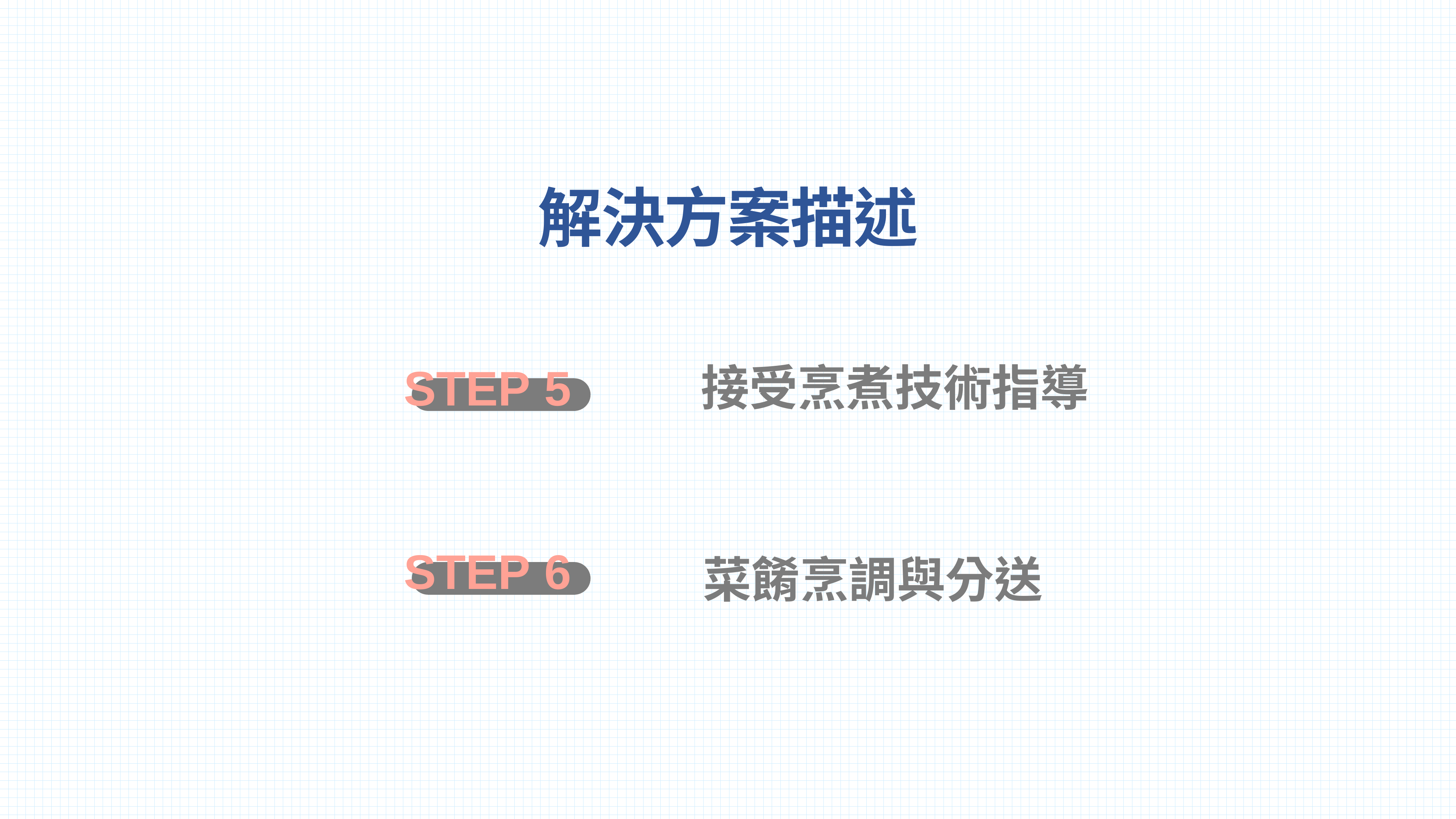

# 解決方案描述
STEP 5
接受烹煮技術指導

STEP 6
菜餚烹調與分送